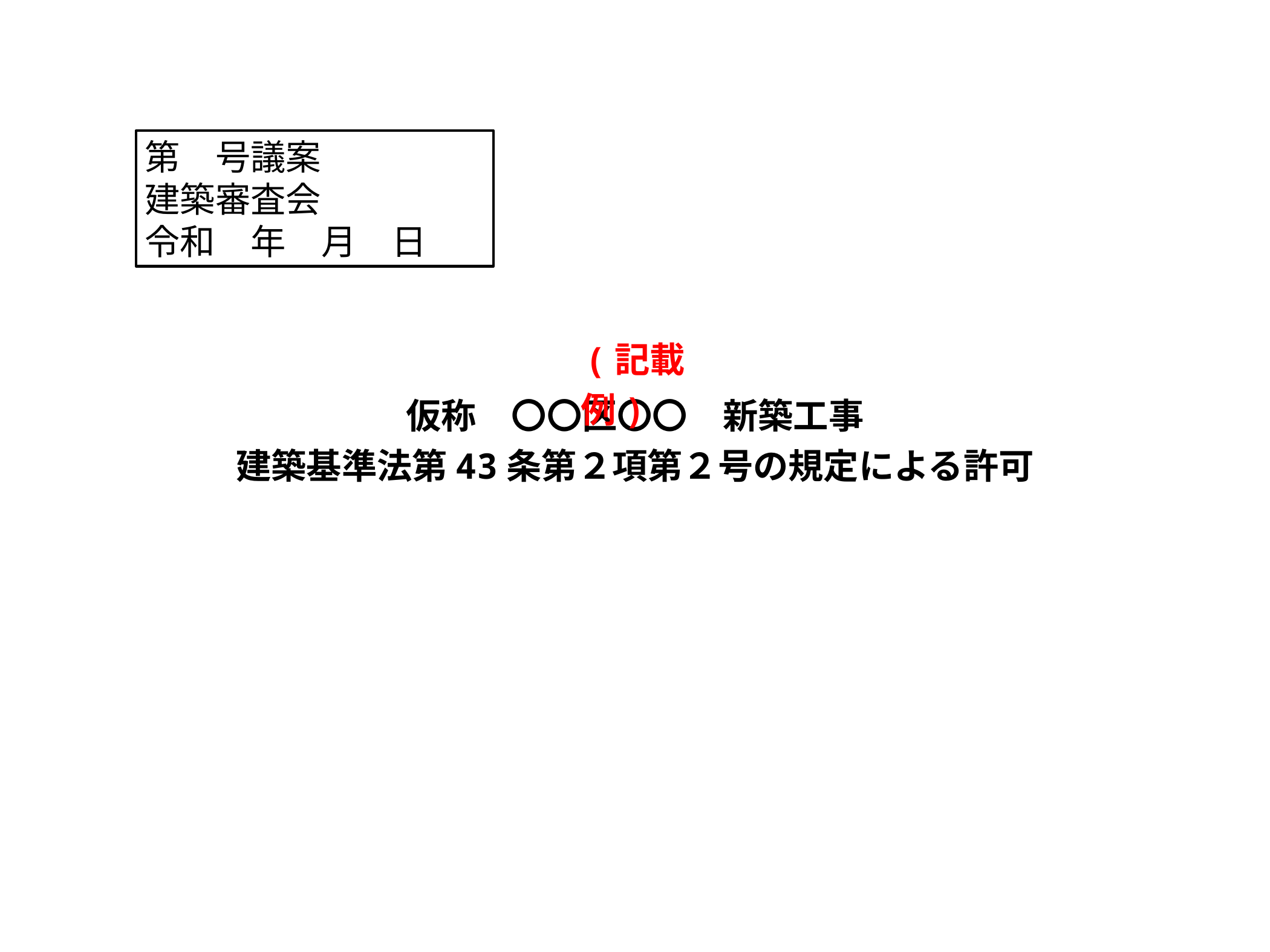

第　号議案
建築審査会
令和　年　月　日
(記載例)
仮称　〇〇区〇〇　新築工事
建築基準法第43条第２項第２号の規定による許可